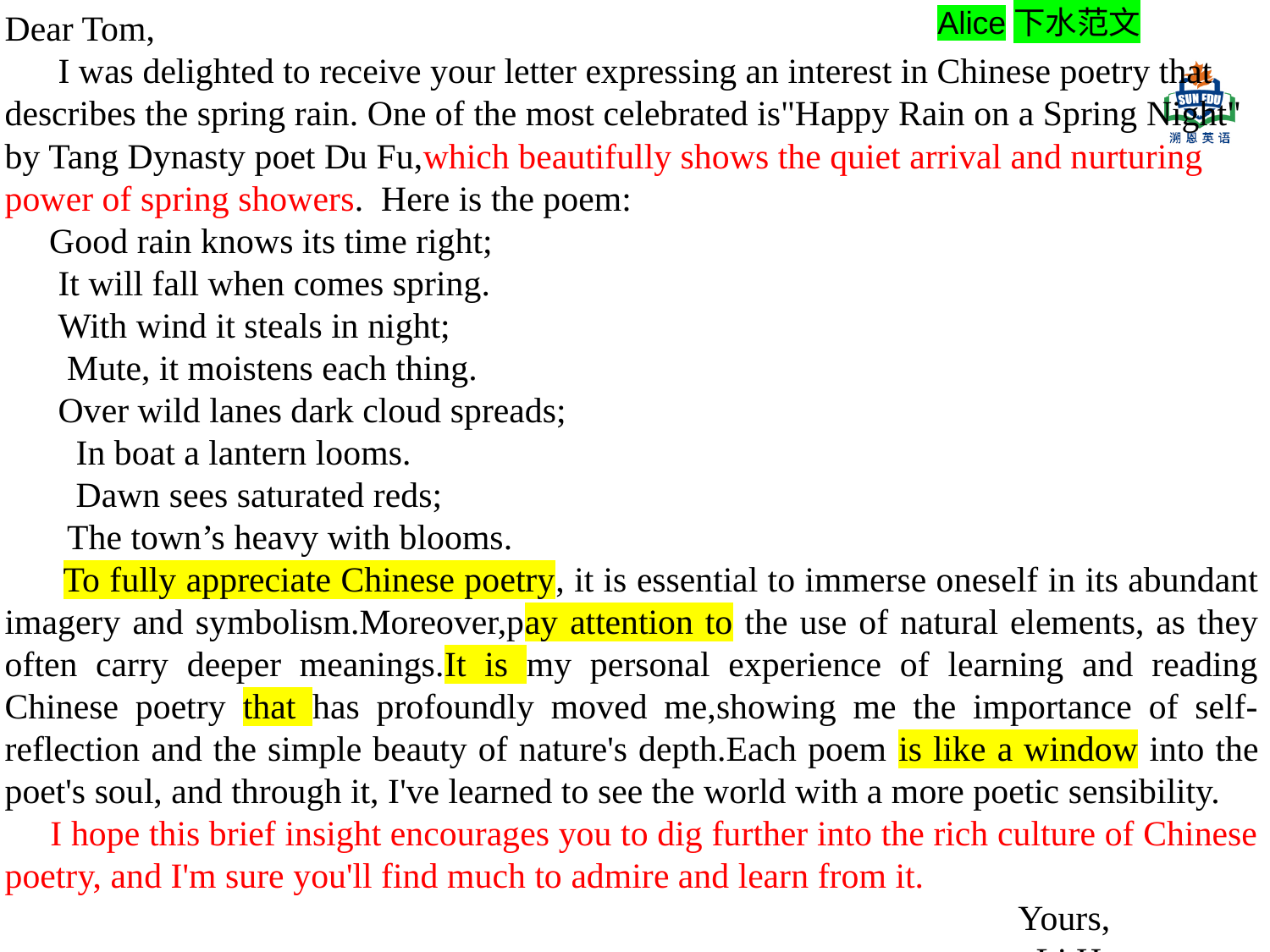

Dear Tom,
      I was delighted to receive your letter expressing an interest in Chinese poetry that describes the spring rain. One of the most celebrated is"Happy Rain on a Spring Night" by Tang Dynasty poet Du Fu,which beautifully shows the quiet arrival and nurturing power of spring showers.  Here is the poem:
     Good rain knows its time right;
      It will fall when comes spring.
      With wind it steals in night;
       Mute, it moistens each thing.
      Over wild lanes dark cloud spreads;
        In boat a lantern looms.
        Dawn sees saturated reds;
       The town’s heavy with blooms.
      To fully appreciate Chinese poetry, it is essential to immerse oneself in its abundant imagery and symbolism.Moreover,pay attention to the use of natural elements, as they often carry deeper meanings.It is my personal experience of learning and reading Chinese poetry that has profoundly moved me,showing me the importance of self-reflection and the simple beauty of nature's depth.Each poem is like a window into the poet's soul, and through it, I've learned to see the world with a more poetic sensibility.
     I hope this brief insight encourages you to dig further into the rich culture of Chinese poetry, and I'm sure you'll find much to admire and learn from it.
                                                                                                                  Yours,
                                                                                                                    Li Hua

Alice下水范文